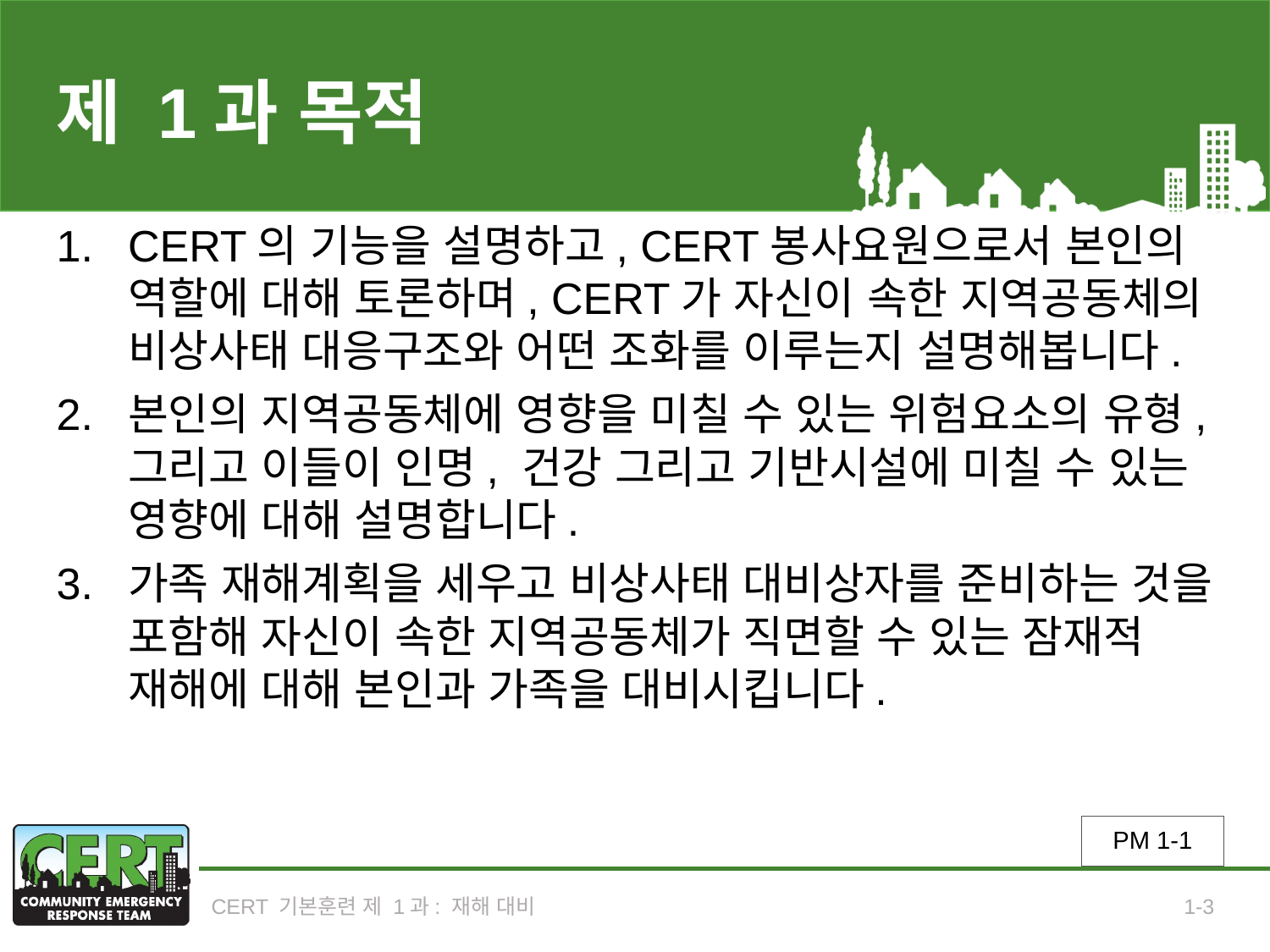

# 제 1과 목적
CERT의 기능을 설명하고, CERT봉사요원으로서 본인의 역할에 대해 토론하며, CERT가 자신이 속한 지역공동체의 비상사태 대응구조와 어떤 조화를 이루는지 설명해봅니다.
본인의 지역공동체에 영향을 미칠 수 있는 위험요소의 유형, 그리고 이들이 인명, 건강 그리고 기반시설에 미칠 수 있는 영향에 대해 설명합니다.
가족 재해계획을 세우고 비상사태 대비상자를 준비하는 것을 포함해 자신이 속한 지역공동체가 직면할 수 있는 잠재적 재해에 대해 본인과 가족을 대비시킵니다.
PM 1-1
CERT 기본훈련 제 1과: 재해 대비
1-3